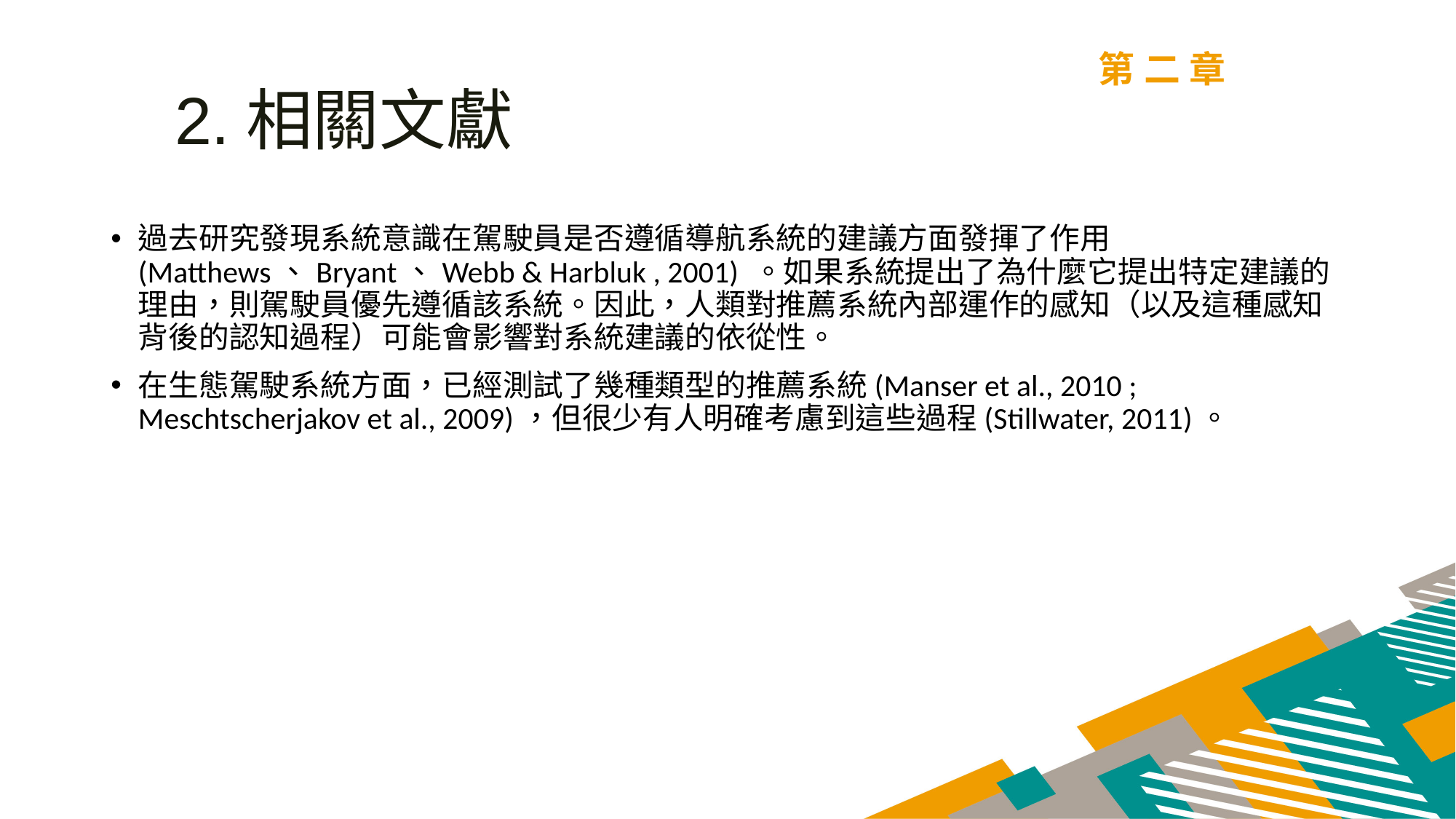

第二章
2.相關文獻
過去研究發現系統意識在駕駛員是否遵循導航系統的建議方面發揮了作用(Matthews、Bryant、Webb & Harbluk , 2001) 。如果系統提出了為什麼它提出特定建議的理由，則駕駛員優先遵循該系統。因此，人類對推薦系統內部運作的感知（以及這種感知背後的認知過程）可能會影響對系統建議的依從性。
在生態駕駛系統方面，已經測試了幾種類型的推薦系統(Manser et al., 2010 ; Meschtscherjakov et al., 2009)，但很少有人明確考慮到這些過程(Stillwater, 2011)。